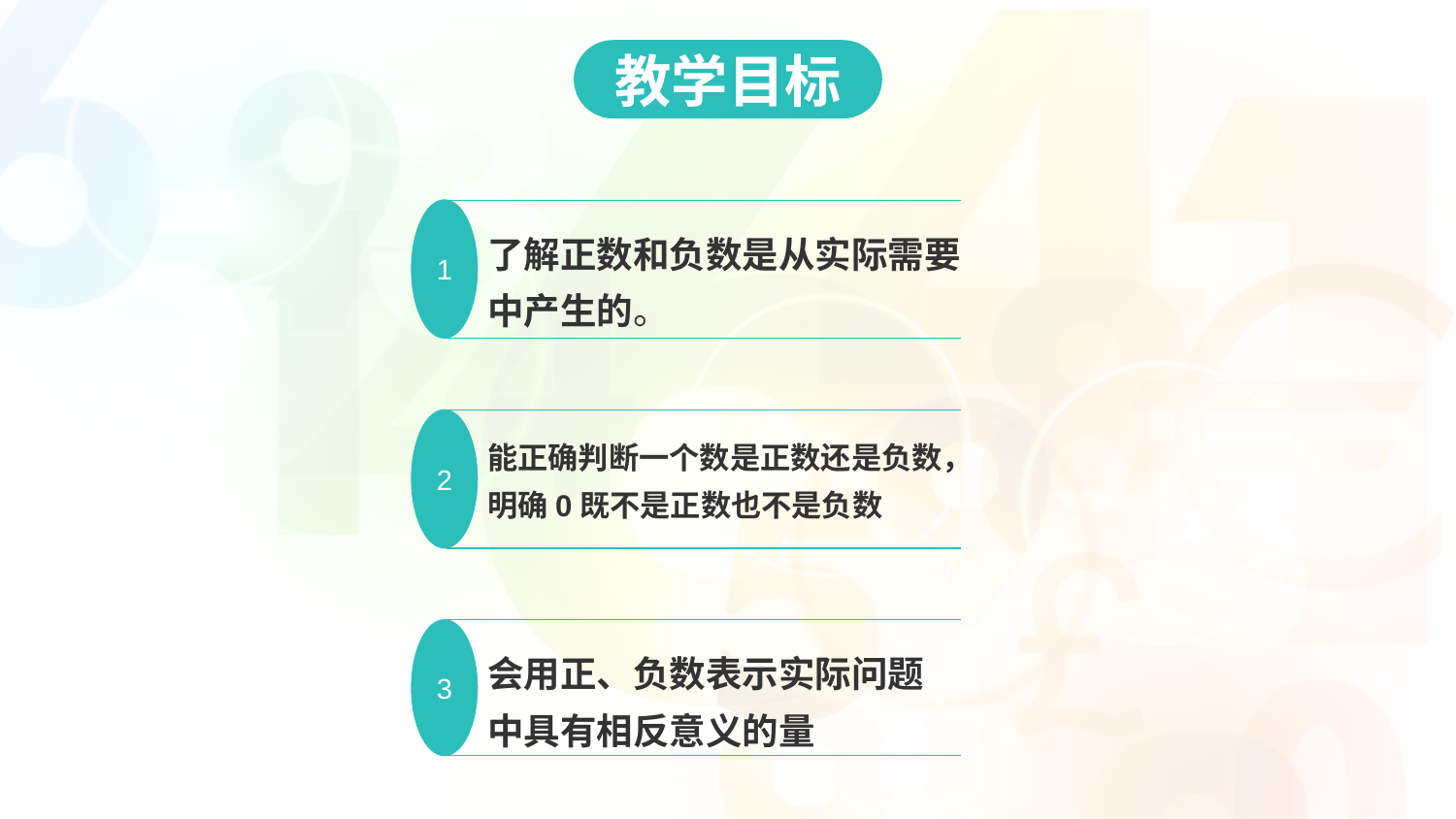

教学目标
1
了解正数和负数是从实际需要中产生的。
2
能正确判断一个数是正数还是负数，明确0既不是正数也不是负数
3
会用正、负数表示实际问题中具有相反意义的量